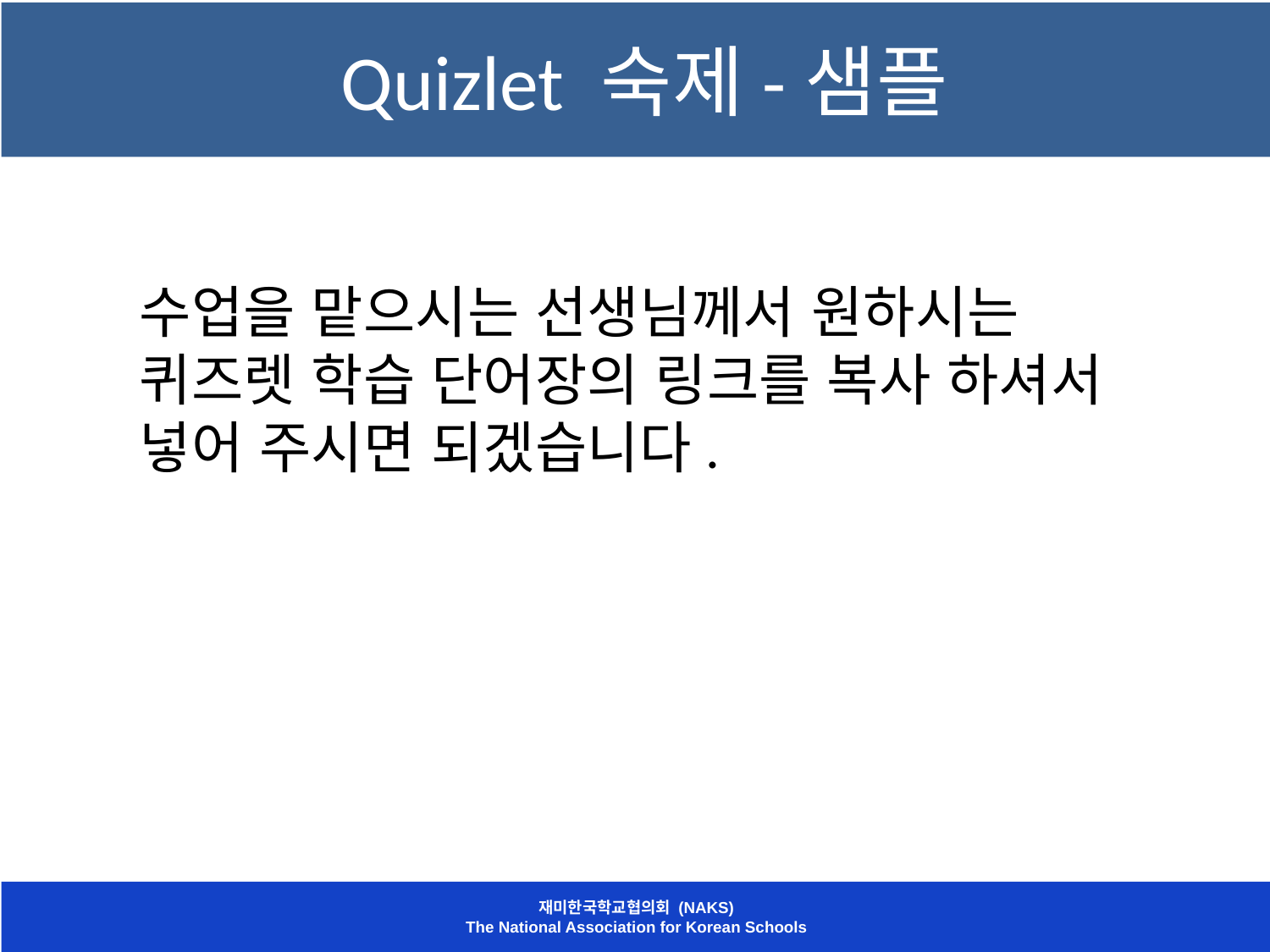

# Quizlet 숙제-샘플

수업을 맡으시는 선생님께서 원하시는 퀴즈렛 학습 단어장의 링크를 복사 하셔서 넣어 주시면 되겠습니다.
재미한국학교협의회 (NAKS)
The National Association for Korean Schools